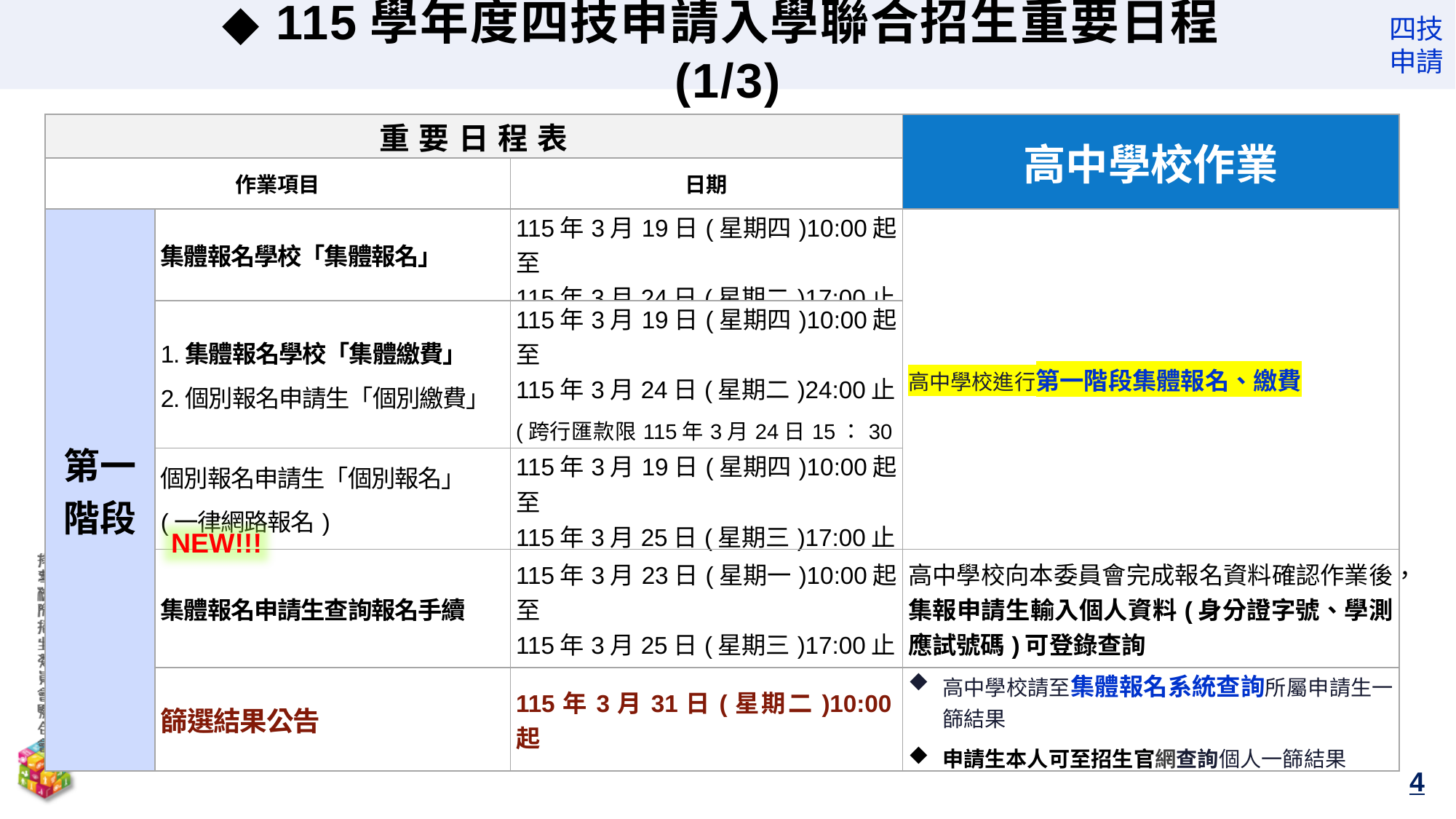

◆ 115學年度四技申請入學聯合招生重要日程(1/3)
| 重要日程表 |  |  | 高中學校作業 |
| --- | --- | --- | --- |
| 作業項目 |  | 日期 |  |
| 第一 階段 | 集體報名學校「集體報名」 | 115年3月19日(星期四)10:00起至 115年3月24日(星期二)17:00止 | 高中學校進行第一階段集體報名、繳費 |
|  | 1.集體報名學校「集體繳費」 2.個別報名申請生「個別繳費」 | 115年3月19日(星期四)10:00起至 115年3月24日(星期二)24:00止 (跨行匯款限115年3月24日15：30前) |  |
|  | 個別報名申請生「個別報名」 (一律網路報名) | 115年3月19日(星期四)10:00起至 115年3月25日(星期三)17:00止 |  |
|  | 集體報名申請生查詢報名手續 | 115年3月23日(星期一)10:00起至 115年3月25日(星期三)17:00止 | 高中學校向本委員會完成報名資料確認作業後，集報申請生輸入個人資料(身分證字號、學測應試號碼)可登錄查詢 |
|  | 篩選結果公告 | 115年3月31日(星期二)10:00起 | 高中學校請至集體報名系統查詢所屬申請生一篩結果 申請生本人可至招生官網查詢個人一篩結果 |
NEW!!!
4